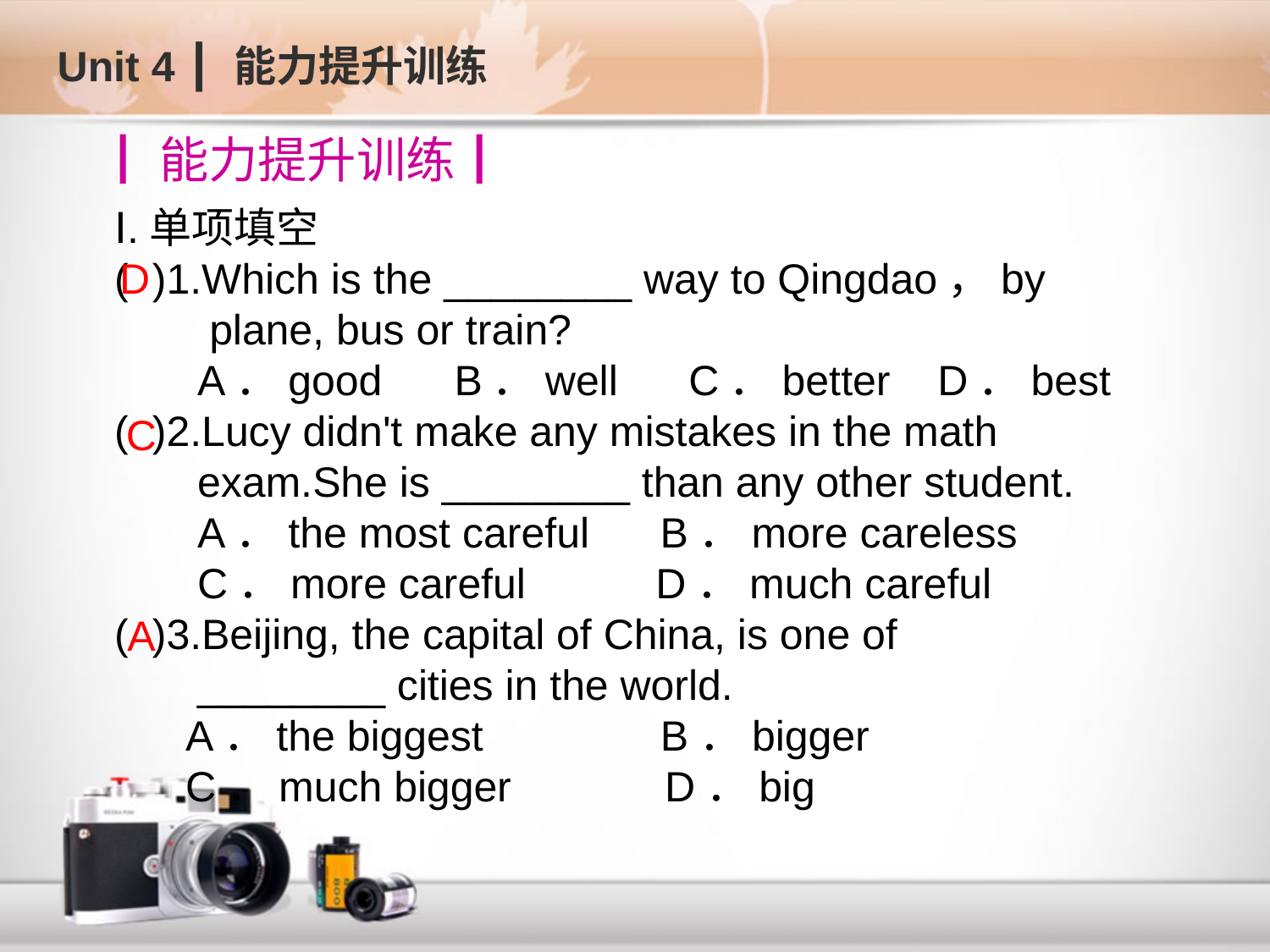

Unit 4 ┃ 能力提升训练
┃能力提升训练┃
Ⅰ.单项填空
(  )1.Which is the ________ way to Qingdao，by
        plane, bus or train?
       A．good　 B．well      C．better    D．best
(  )2.Lucy didn't make any mistakes in the math
       exam.She is ________ than any other student.
       A．the most careful      B．more careless
       C．more careful           D．much careful
(  )3.Beijing, the capital of China, is one of
       ________ cities in the world.
      A．the biggest               B．bigger
      C．much bigger             D．big

 D
C
A